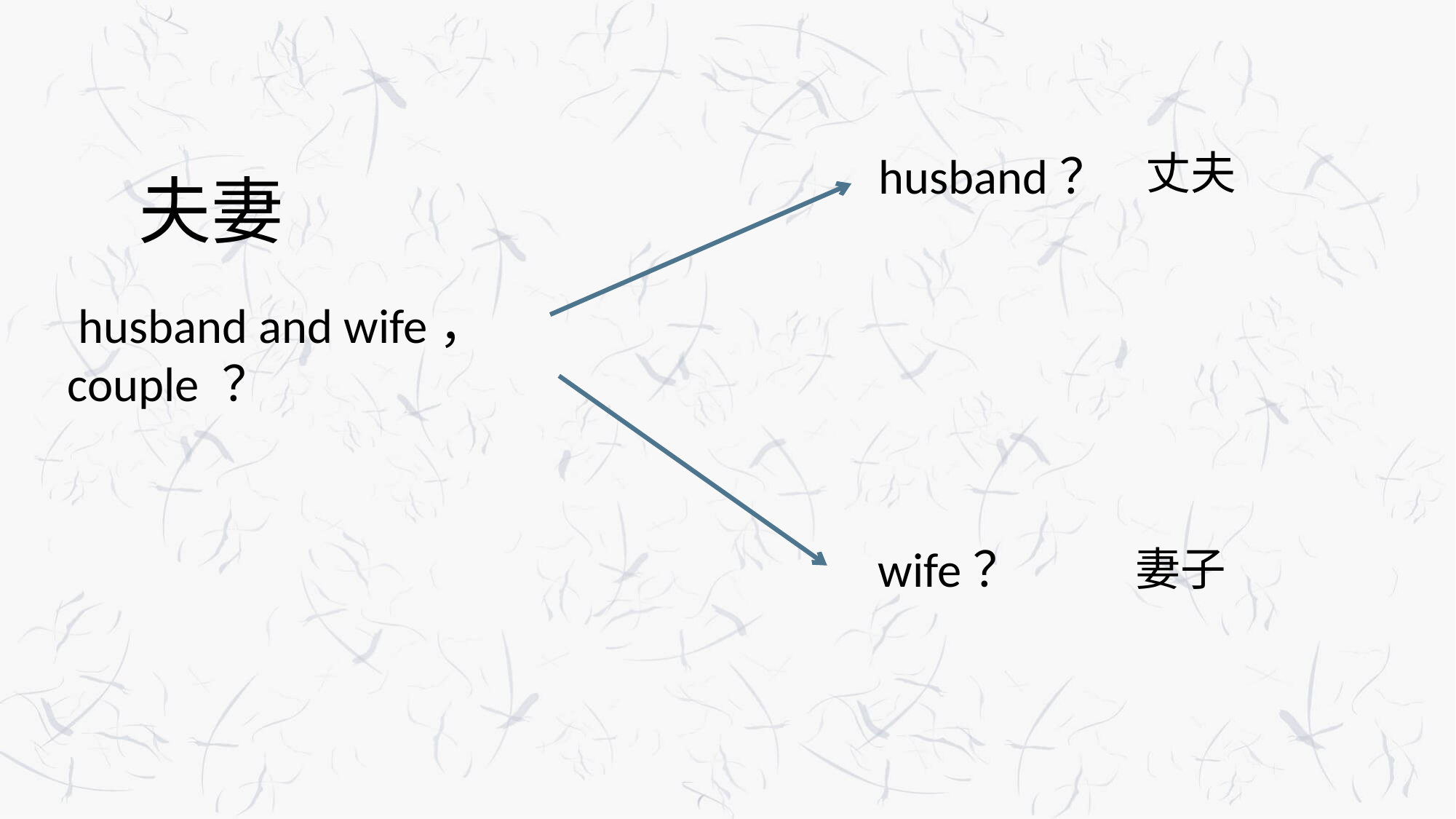

丈夫
husband？
夫妻
 husband and wife，
couple ？
wife？
妻子